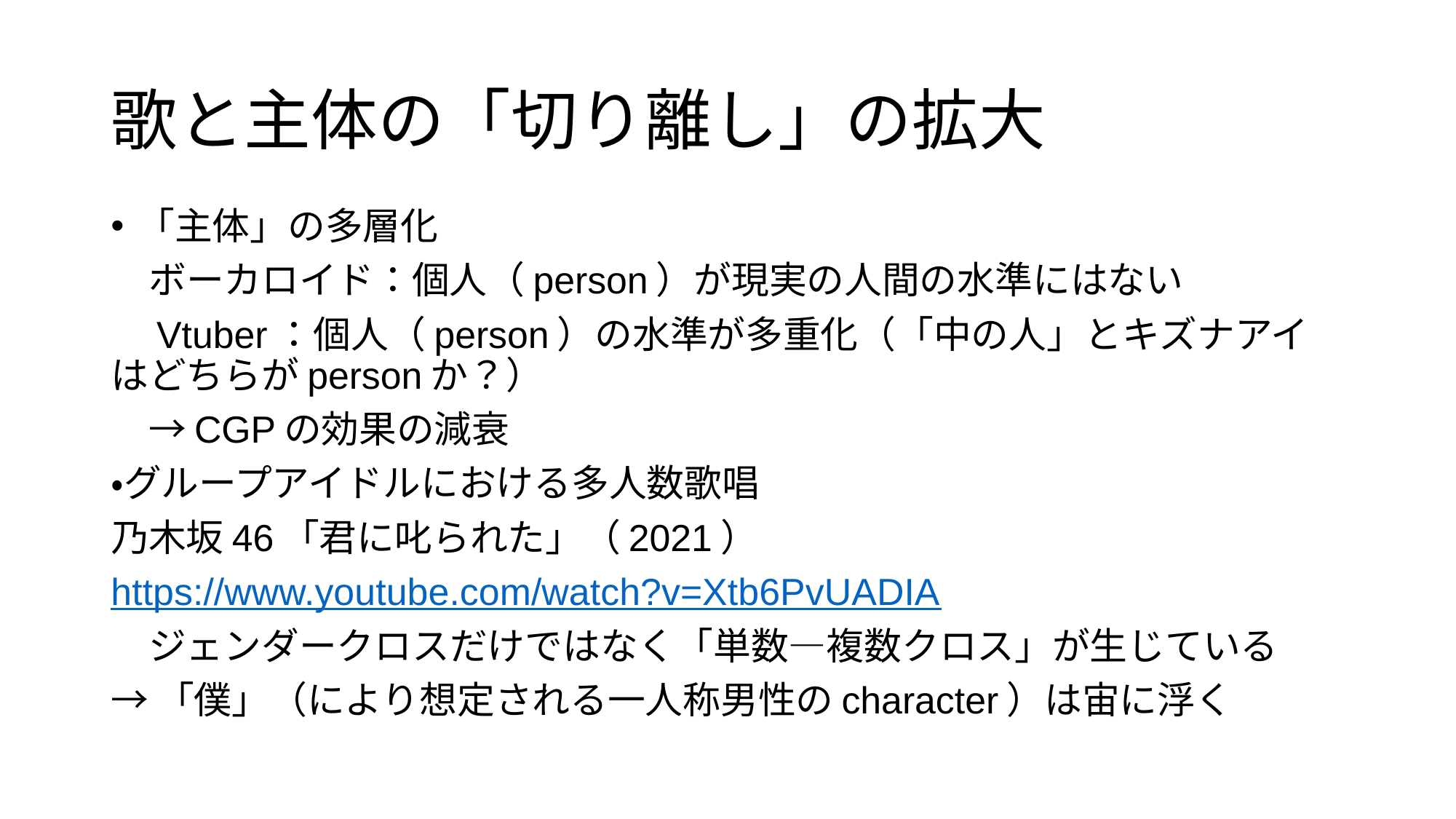

# 歌と主体の「切り離し」の拡大
「主体」の多層化
　ボーカロイド：個人（person）が現実の人間の水準にはない
　Vtuber：個人（person）の水準が多重化（「中の人」とキズナアイはどちらがpersonか？）
　→CGPの効果の減衰
・グループアイドルにおける多人数歌唱
乃木坂46「君に叱られた」（2021）
https://www.youtube.com/watch?v=Xtb6PvUADIA
　ジェンダークロスだけではなく「単数—複数クロス」が生じている
→「僕」（により想定される一人称男性のcharacter）は宙に浮く